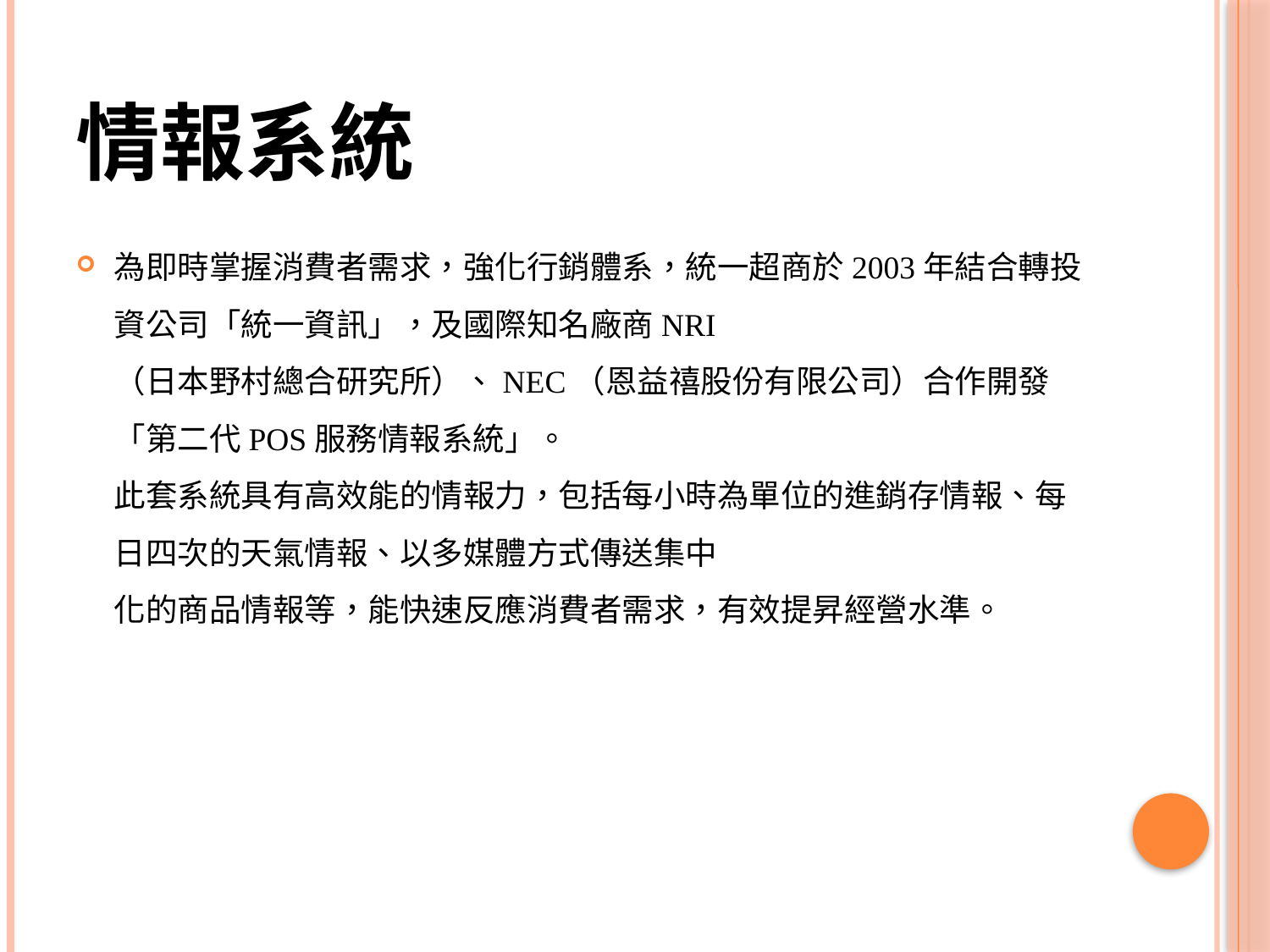

# 情報系統
為即時掌握消費者需求，強化行銷體系，統一超商於2003年結合轉投資公司「統一資訊」，及國際知名廠商NRI
（日本野村總合研究所）、NEC（恩益禧股份有限公司）合作開發「第二代POS服務情報系統」。
此套系統具有高效能的情報力，包括每小時為單位的進銷存情報、每日四次的天氣情報、以多媒體方式傳送集中
化的商品情報等，能快速反應消費者需求，有效提昇經營水準。